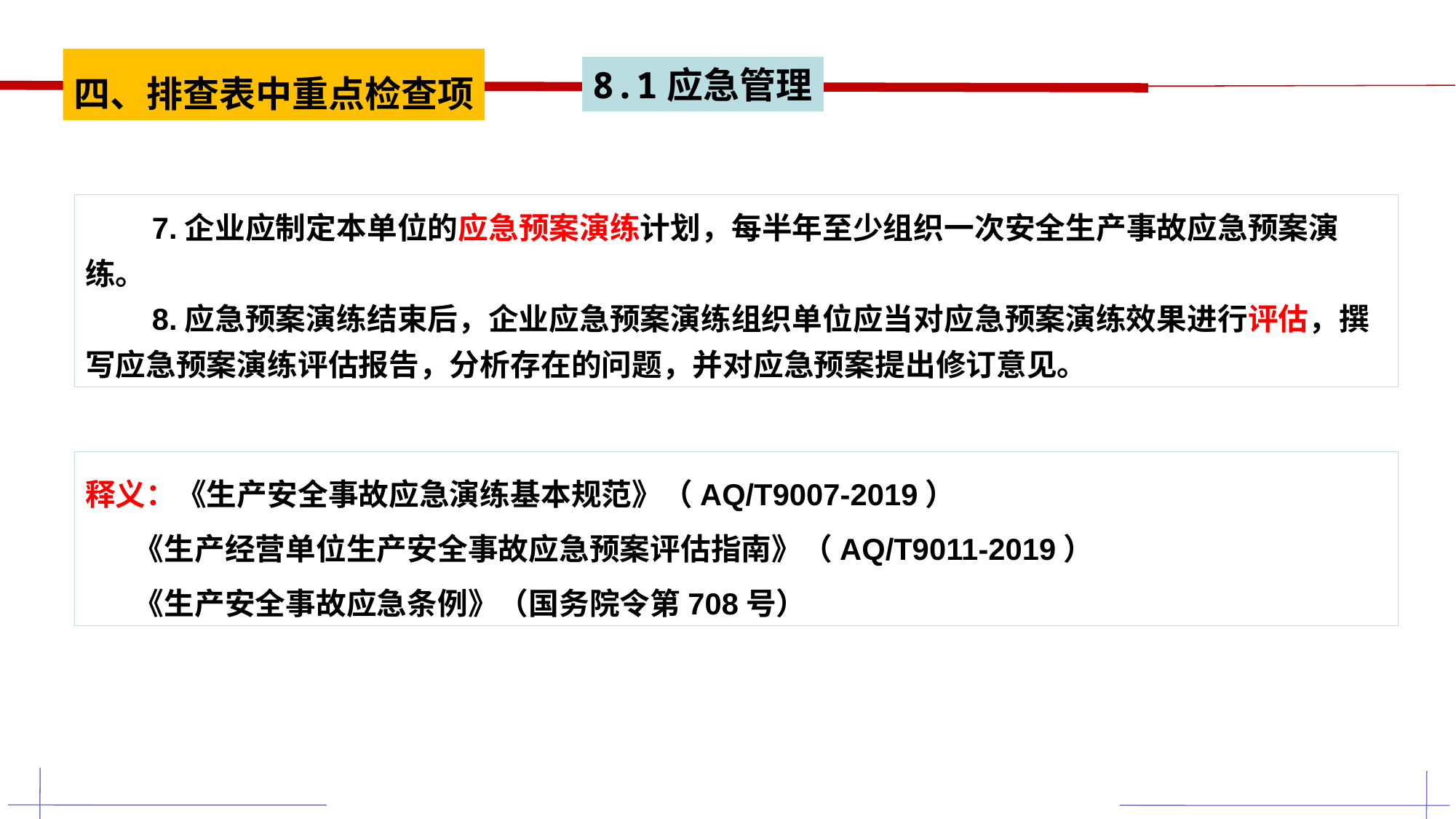

四、排查表中重点检查项
8.1应急管理
        7.企业应制定本单位的应急预案演练计划，每半年至少组织一次安全生产事故应急预案演练。
        8.应急预案演练结束后，企业应急预案演练组织单位应当对应急预案演练效果进行评估，撰写应急预案演练评估报告，分析存在的问题，并对应急预案提出修订意见。
释义：《生产安全事故应急演练基本规范》（AQ/T9007-2019）
      《生产经营单位生产安全事故应急预案评估指南》（AQ/T9011-2019）
      《生产安全事故应急条例》（国务院令第708号）
114